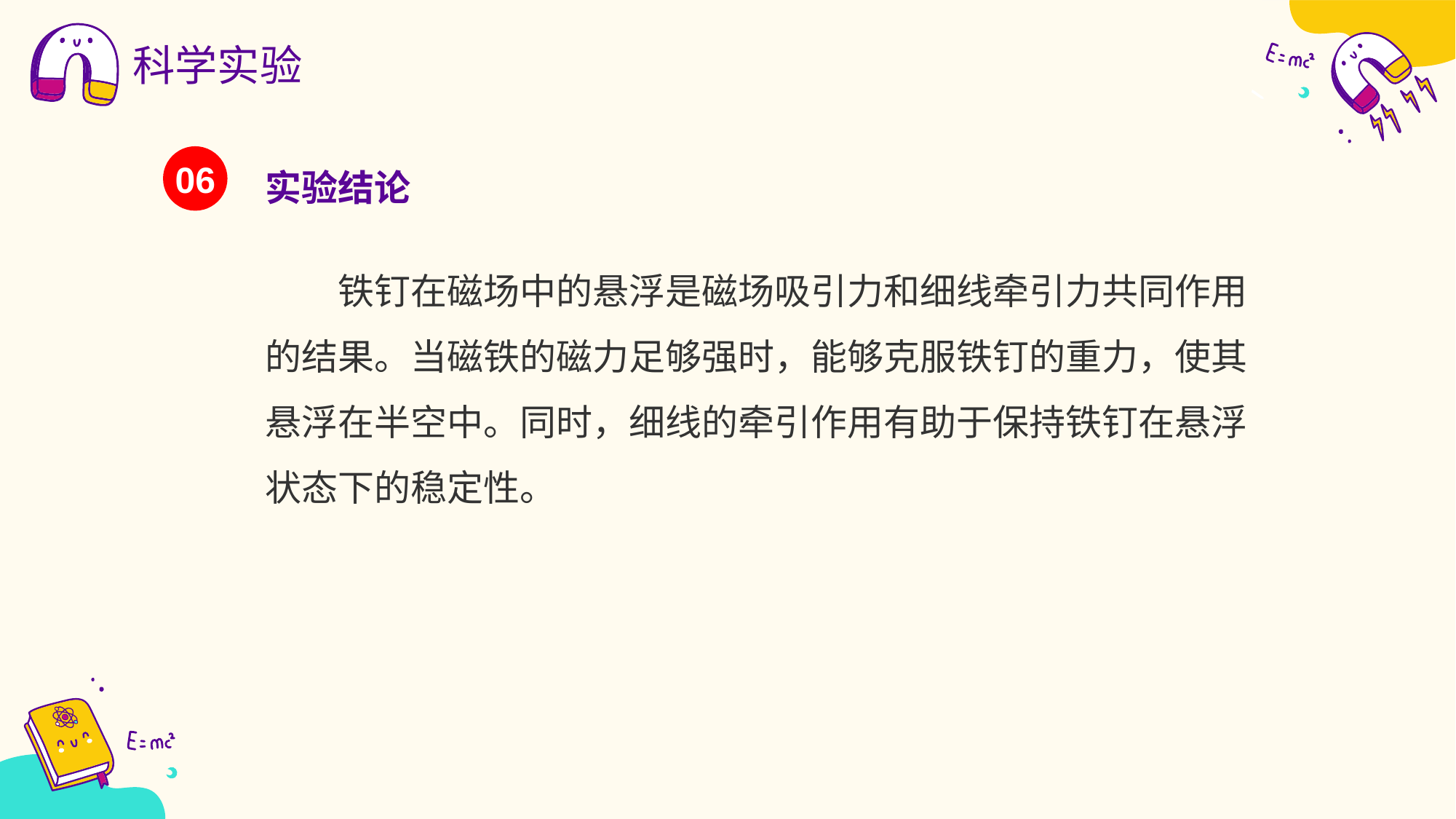

科学实验
实验结论
06
铁钉在磁场中的悬浮是磁场吸引力和细线牵引力共同作用的结果。当磁铁的磁力足够强时，能够克服铁钉的重力，使其悬浮在半空中。同时，细线的牵引作用有助于保持铁钉在悬浮状态下的稳定性。